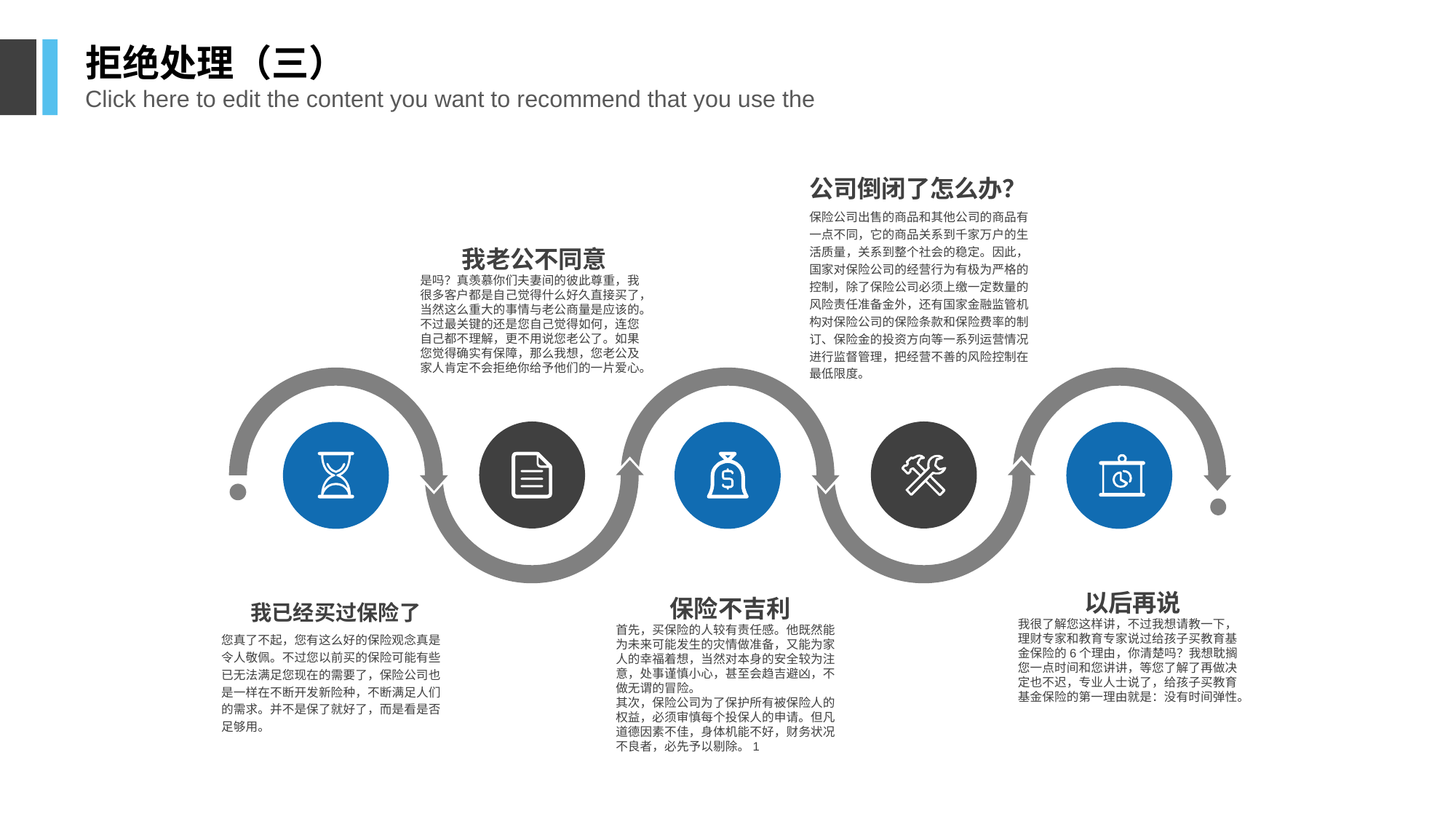

拒绝处理（三）
Click here to edit the content you want to recommend that you use the
公司倒闭了怎么办？
保险公司出售的商品和其他公司的商品有一点不同，它的商品关系到千家万户的生活质量，关系到整个社会的稳定。因此，国家对保险公司的经营行为有极为严格的控制，除了保险公司必须上缴一定数量的风险责任准备金外，还有国家金融监管机构对保险公司的保险条款和保险费率的制订、保险金的投资方向等一系列运营情况进行监督管理，把经营不善的风险控制在最低限度。
我老公不同意
是吗？真羡慕你们夫妻间的彼此尊重，我很多客户都是自己觉得什么好久直接买了，当然这么重大的事情与老公商量是应该的。不过最关键的还是您自己觉得如何，连您自己都不理解，更不用说您老公了。如果您觉得确实有保障，那么我想，您老公及家人肯定不会拒绝你给予他们的一片爱心。

以后再说
我很了解您这样讲，不过我想请教一下，理财专家和教育专家说过给孩子买教育基金保险的6个理由，你清楚吗？我想耽搁您一点时间和您讲讲，等您了解了再做决定也不迟，专业人士说了，给孩子买教育基金保险的第一理由就是：没有时间弹性。
保险不吉利
首先，买保险的人较有责任感。他既然能为未来可能发生的灾情做准备，又能为家人的幸福着想，当然对本身的安全较为注意，处事谨慎小心，甚至会趋吉避凶，不做无谓的冒险。
其次，保险公司为了保护所有被保险人的权益，必须审慎每个投保人的申请。但凡道德因素不佳，身体机能不好，财务状况不良者，必先予以剔除。1
我已经买过保险了
您真了不起，您有这么好的保险观念真是令人敬佩。不过您以前买的保险可能有些已无法满足您现在的需要了，保险公司也是一样在不断开发新险种，不断满足人们的需求。并不是保了就好了，而是看是否足够用。